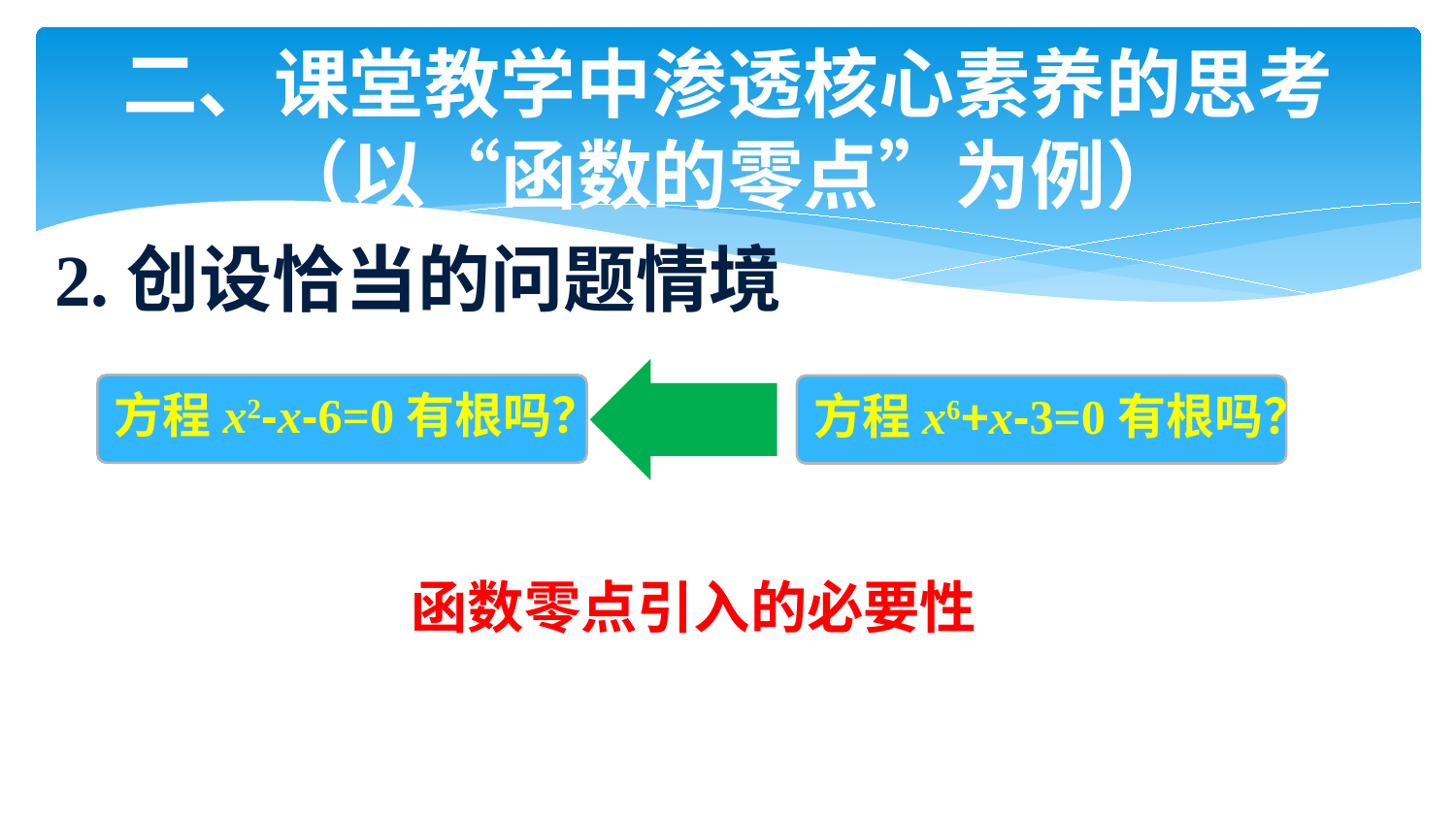

二、课堂教学中渗透核心素养的思考（以“函数的零点”为例）
2.创设恰当的问题情境

方程x2-x-6=0有根吗？
方程x6+x-3=0有根吗？

函数零点引入的必要性